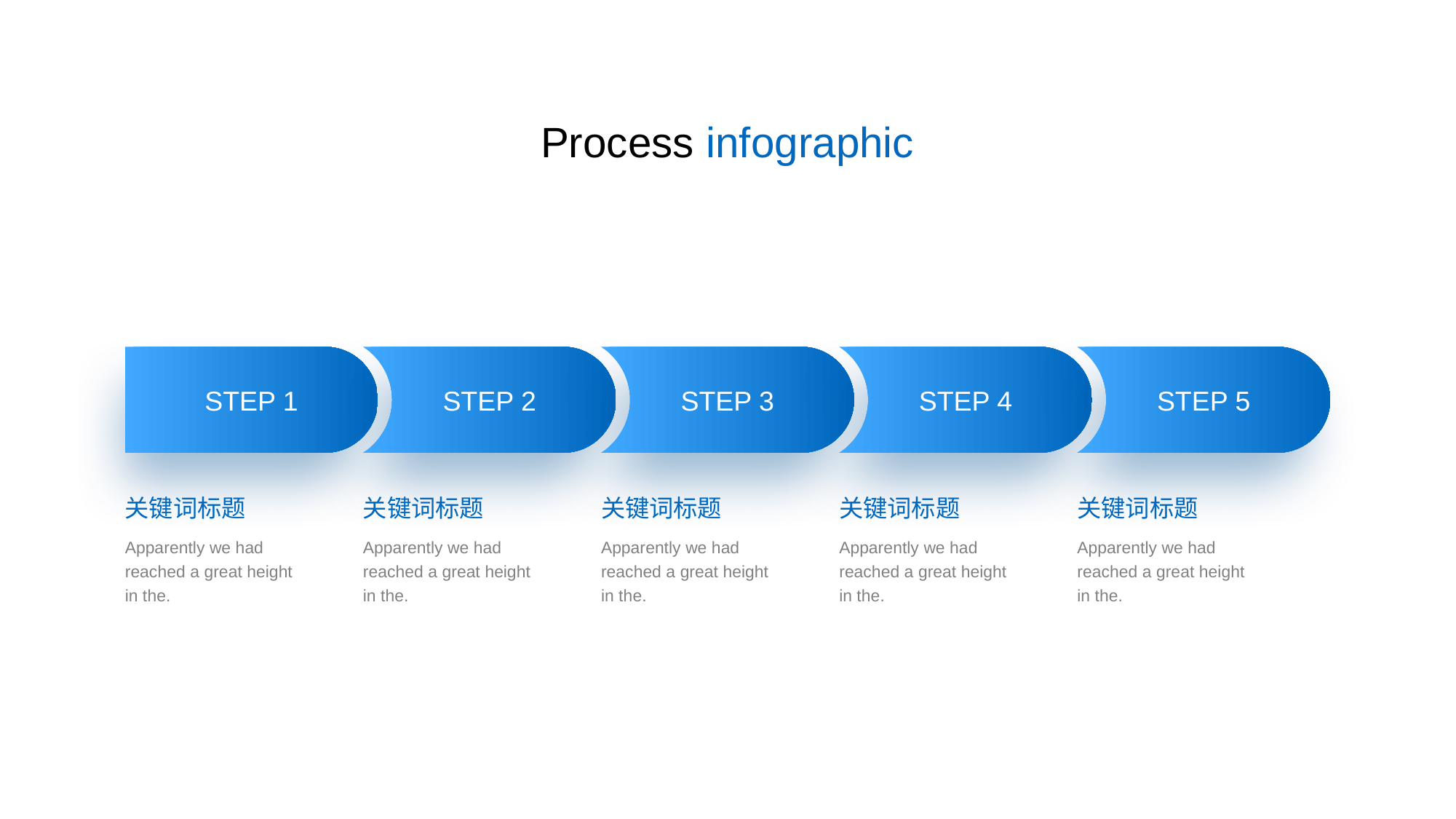

Process infographic
STEP 1
STEP 2
STEP 3
STEP 4
STEP 5
关键词标题
关键词标题
关键词标题
关键词标题
关键词标题
Apparently we had reached a great height in the.
Apparently we had reached a great height in the.
Apparently we had reached a great height in the.
Apparently we had reached a great height in the.
Apparently we had reached a great height in the.